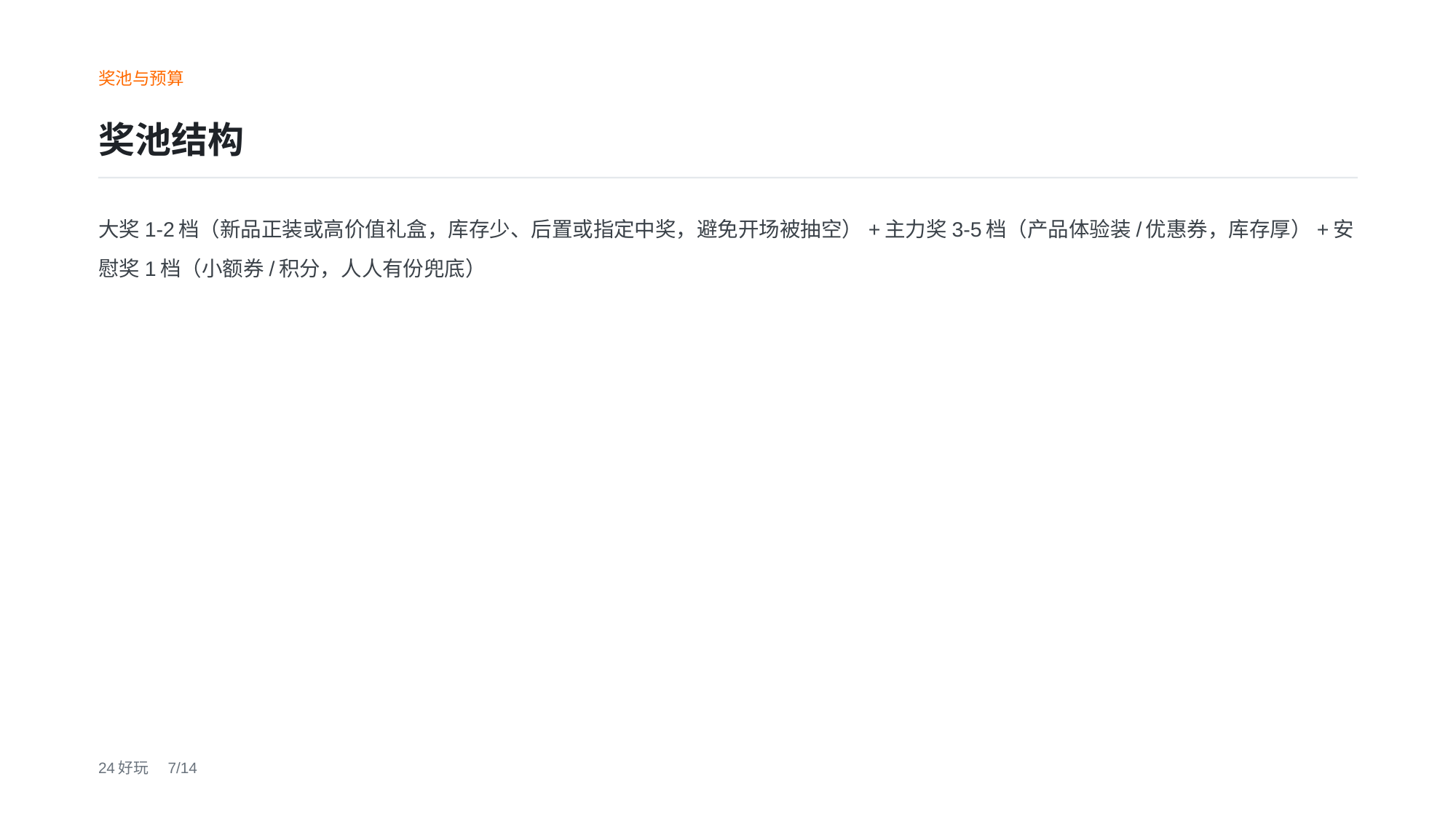

奖池与预算
奖池结构

大奖1-2档（新品正装或高价值礼盒，库存少、后置或指定中奖，避免开场被抽空）+主力奖3-5档（产品体验装/优惠券，库存厚）+安慰奖1档（小额券/积分，人人有份兜底）
24好玩　7/14